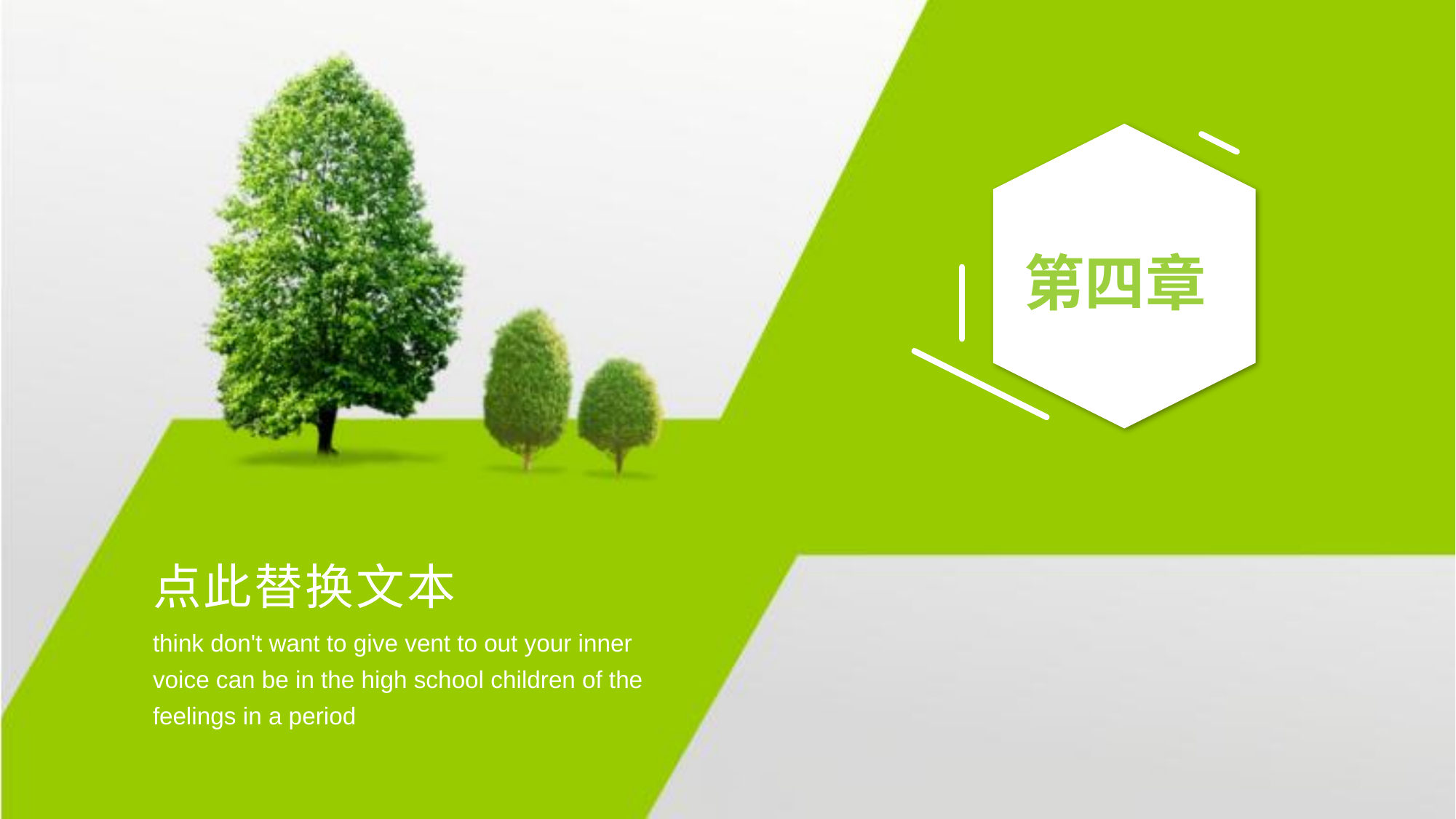

第四章
点此替换文本
think don't want to give vent to out your inner voice can be in the high school children of the feelings in a period